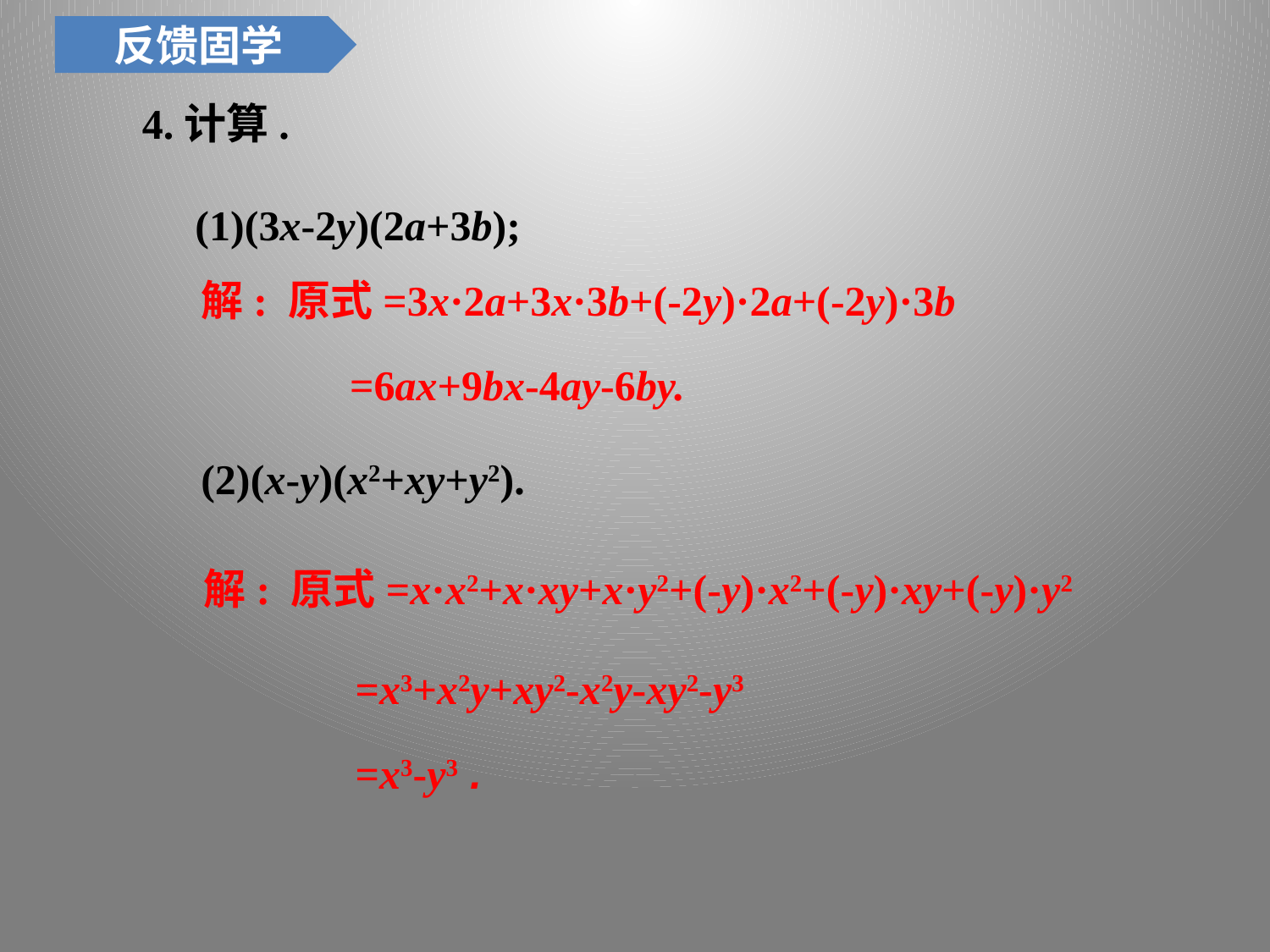

反馈固学
 4.计算.
      (1)(3x-2y)(2a+3b);
解: 原式=3x·2a+3x·3b+(-2y)·2a+(-2y)·3b
=6ax+9bx-4ay-6by.
(2)(x-y)(x2+xy+y2).
解: 原式=x·x2+x·xy+x·y2+(-y)·x2+(-y)·xy+(-y)·y2
=x3+x2y+xy2-x2y-xy2-y3
=x3-y3 .